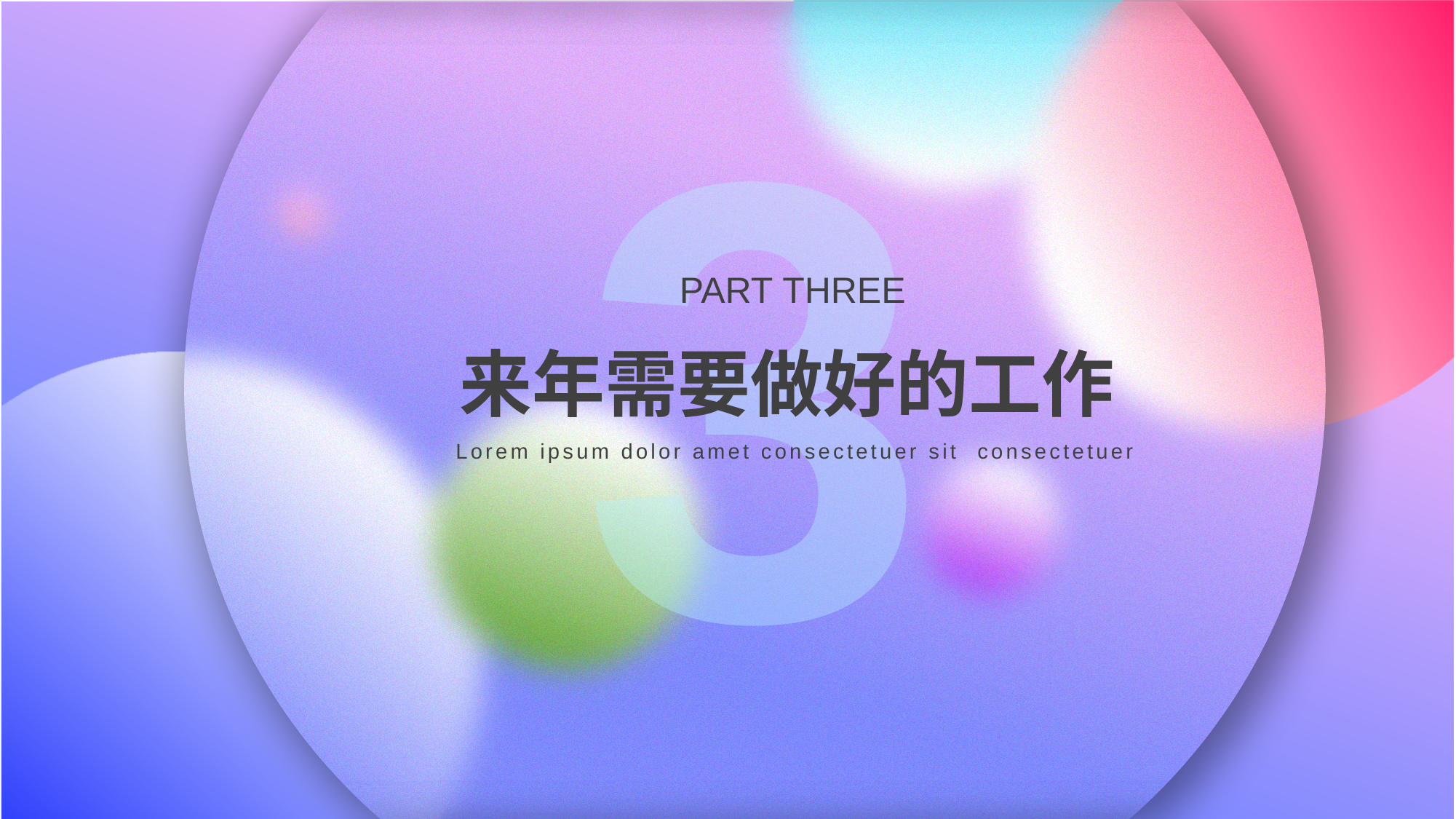

3
PART THREE
来年需要做好的工作
Lorem ipsum dolor amet consectetuer sit  consectetuer